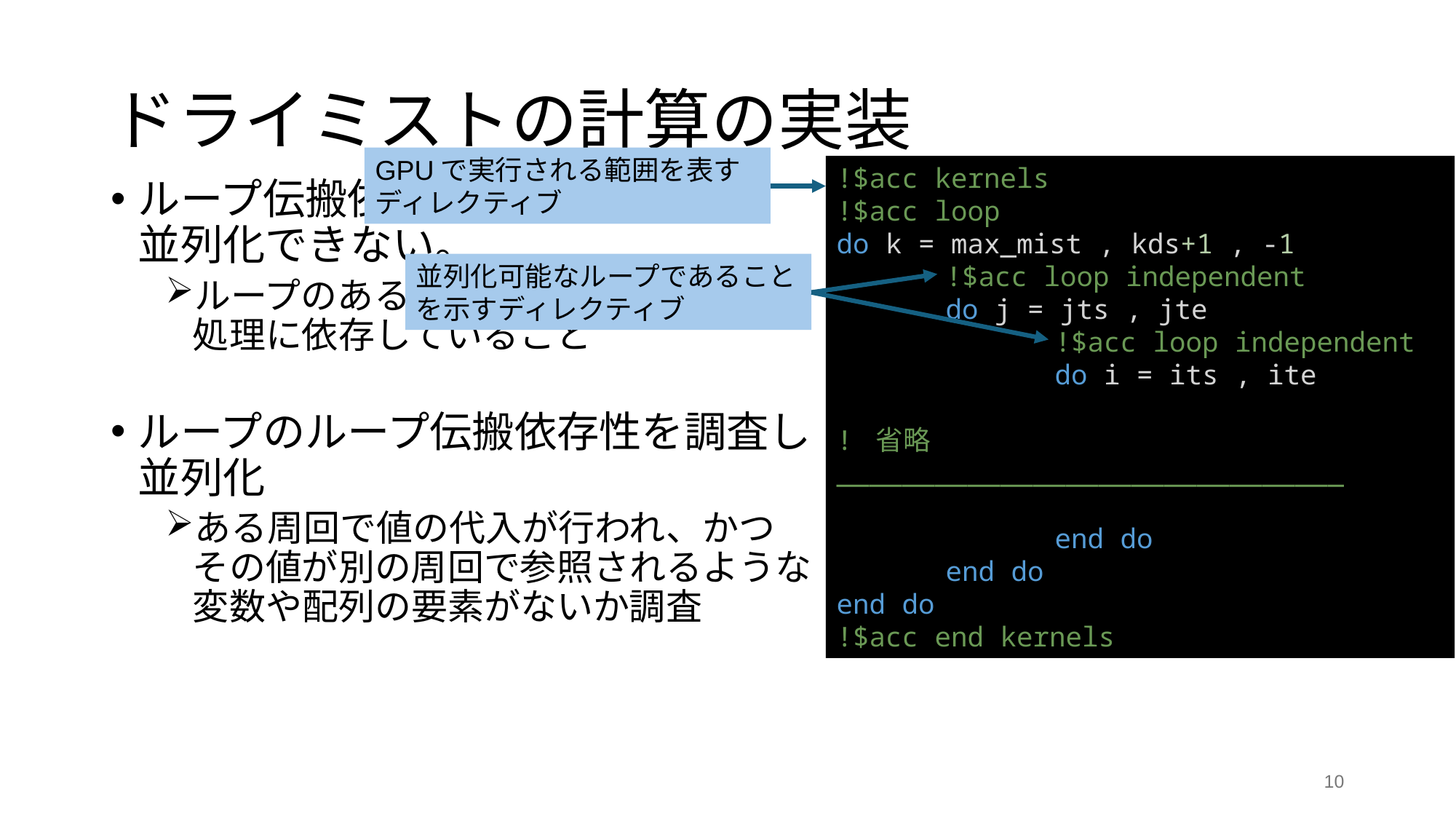

# ドライミストの計算の実装
GPUで実行される範囲を表すディレクティブ
!$acc kernels
!$acc loop
do k = max_mist , kds+1 , -1
	!$acc loop independent
	do j = jts , jte
		!$acc loop independent
		do i = its , ite

! 省略_______________________________
		end do
	end do
end do
!$acc end kernels
ループ伝搬依存性のあるループは
並列化できない。
ループのある周回の処理が前の周回の処理に依存していること
ループのループ伝搬依存性を調査し並列化
ある周回で値の代入が行われ、かつ
その値が別の周回で参照されるような変数や配列の要素がないか調査
並列化可能なループであることを示すディレクティブ
10